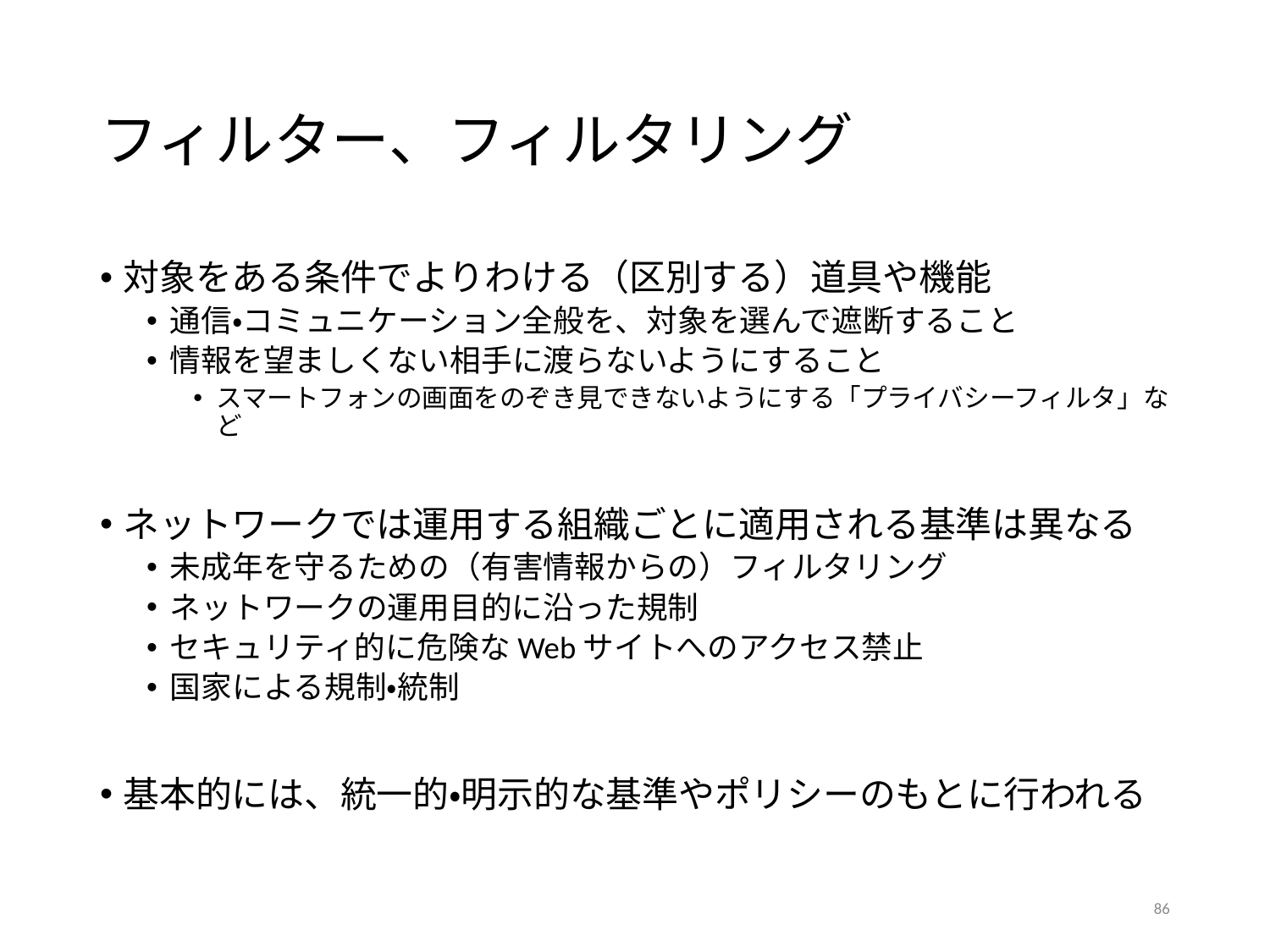

# フィルター、フィルタリング
対象をある条件でよりわける（区別する）道具や機能
通信・コミュニケーション全般を、対象を選んで遮断すること
情報を望ましくない相手に渡らないようにすること
スマートフォンの画面をのぞき見できないようにする「プライバシーフィルタ」など

ネットワークでは運用する組織ごとに適用される基準は異なる
未成年を守るための（有害情報からの）フィルタリング
ネットワークの運用目的に沿った規制
セキュリティ的に危険なWebサイトへのアクセス禁止
国家による規制・統制

基本的には、統一的・明示的な基準やポリシーのもとに行われる

86